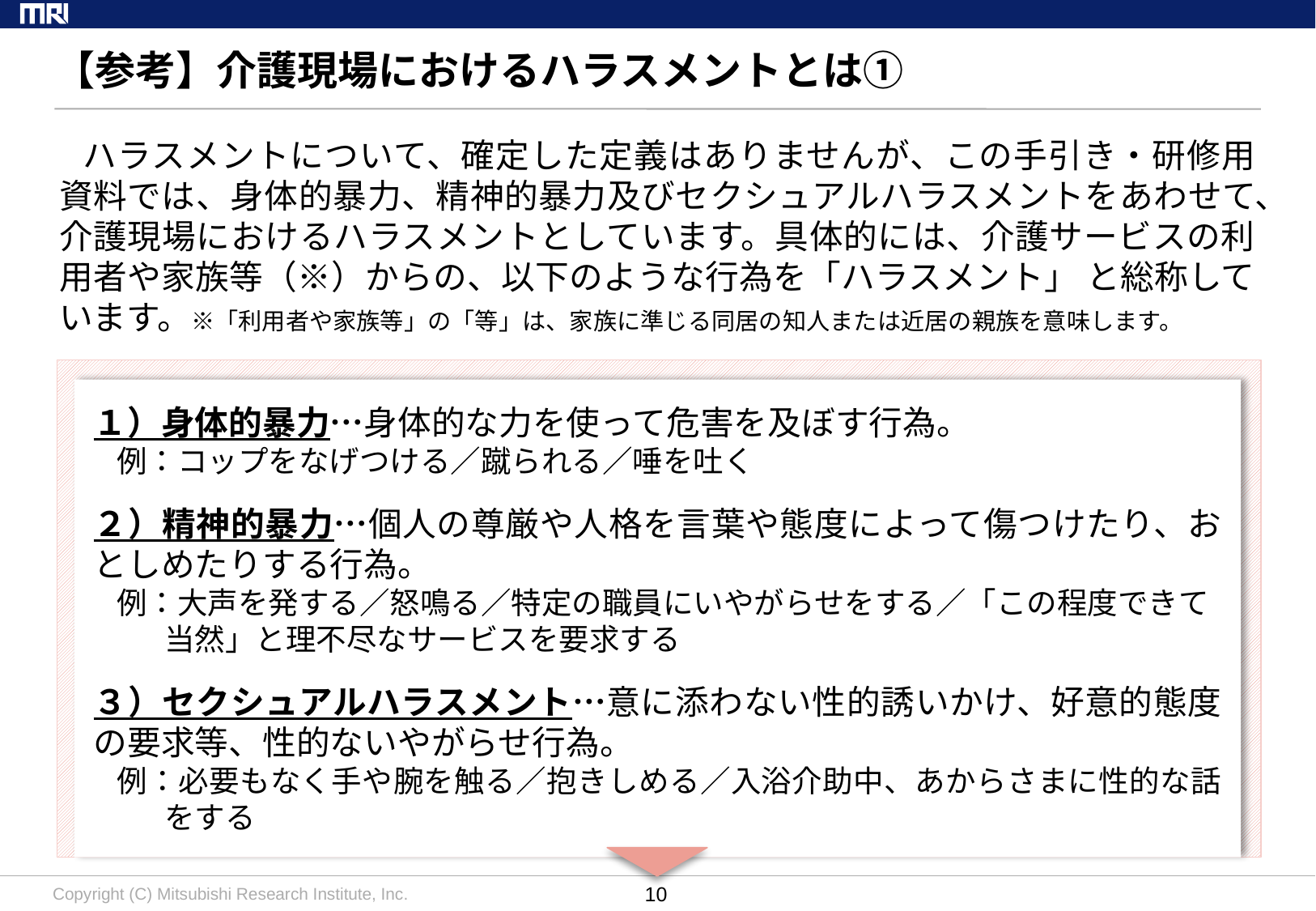

# 【参考】介護現場におけるハラスメントとは①
ハラスメントについて、確定した定義はありませんが、この手引き・研修用資料では、身体的暴力、精神的暴力及びセクシュアルハラスメントをあわせて、介護現場におけるハラスメントとしています。具体的には、介護サービスの利用者や家族等（※）からの、以下のような行為を「ハラスメント」 と総称しています。※「利用者や家族等」の「等」は、家族に準じる同居の知人または近居の親族を意味します。

１）身体的暴力…身体的な力を使って危害を及ぼす行為。
例：コップをなげつける／蹴られる／唾を吐く

２）精神的暴力…個人の尊厳や人格を言葉や態度によって傷つけたり、おとしめたりする行為。
例：大声を発する／怒鳴る／特定の職員にいやがらせをする／「この程度できて当然」と理不尽なサービスを要求する

３）セクシュアルハラスメント…意に添わない性的誘いかけ、好意的態度の要求等、性的ないやがらせ行為。
例：必要もなく手や腕を触る／抱きしめる／入浴介助中、あからさまに性的な話をする